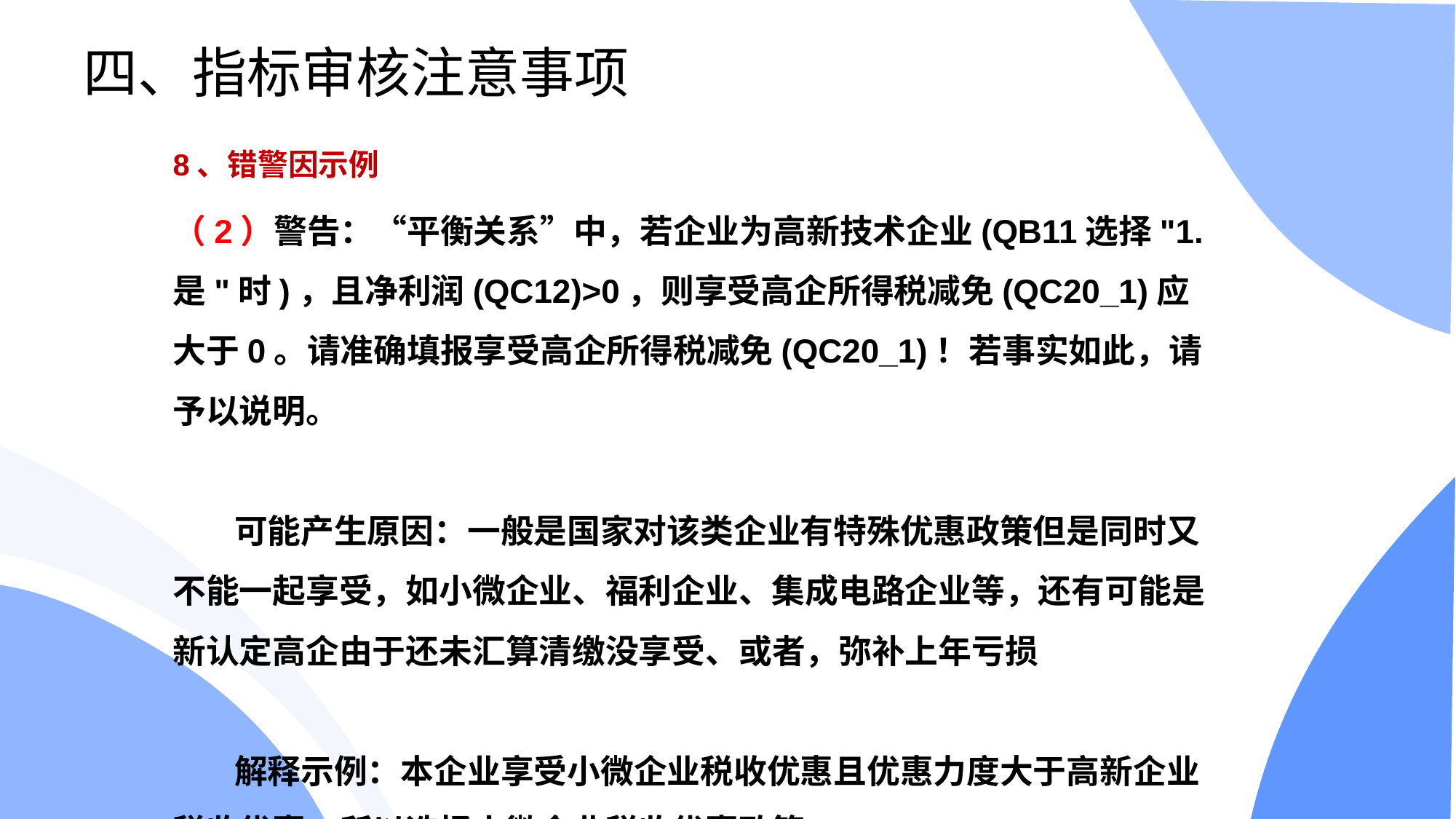

四、指标审核注意事项
# 8、错警因示例
（2）警告：“平衡关系”中，若企业为高新技术企业(QB11选择"1.是"时)，且净利润(QC12)>0，则享受高企所得税减免(QC20_1)应大于0。请准确填报享受高企所得税减免(QC20_1)！若事实如此，请予以说明。

       可能产生原因：一般是国家对该类企业有特殊优惠政策但是同时又不能一起享受，如小微企业、福利企业、集成电路企业等，还有可能是新认定高企由于还未汇算清缴没享受、或者，弥补上年亏损

       解释示例：本企业享受小微企业税收优惠且优惠力度大于高新企业税收优惠，所以选择小微企业税收优惠政策